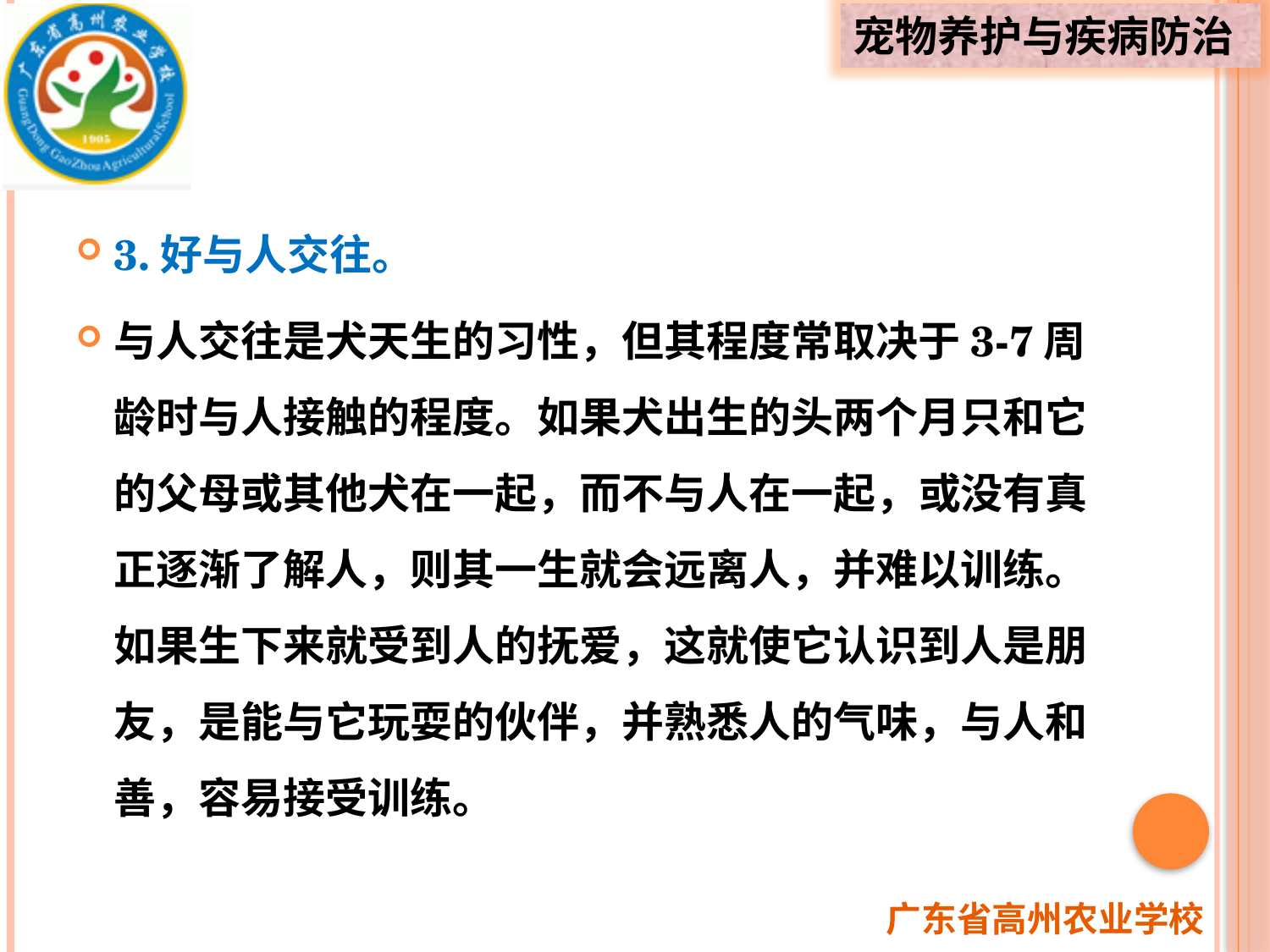

3.好与人交往。
与人交往是犬天生的习性，但其程度常取决于3-7周龄时与人接触的程度。如果犬出生的头两个月只和它的父母或其他犬在一起，而不与人在一起，或没有真正逐渐了解人，则其一生就会远离人，并难以训练。如果生下来就受到人的抚爱，这就使它认识到人是朋友，是能与它玩耍的伙伴，并熟悉人的气味，与人和善，容易接受训练。